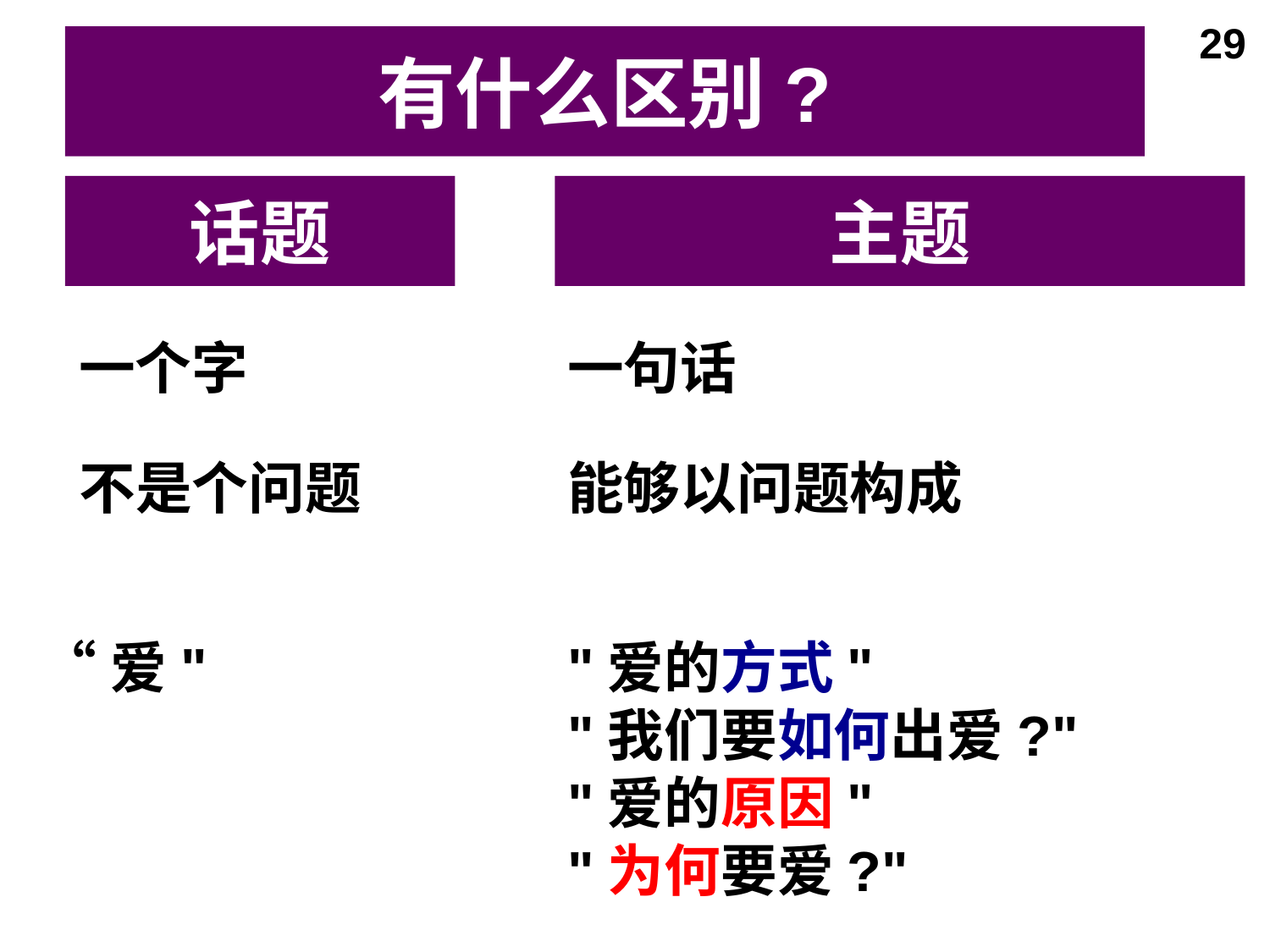

29
# 有什么区别?
话题
主题
一个字
一句话
不是个问题
能够以问题构成
“爱"
"爱的方式"
"我们要如何出爱?"
"爱的原因"
"为何要爱?"